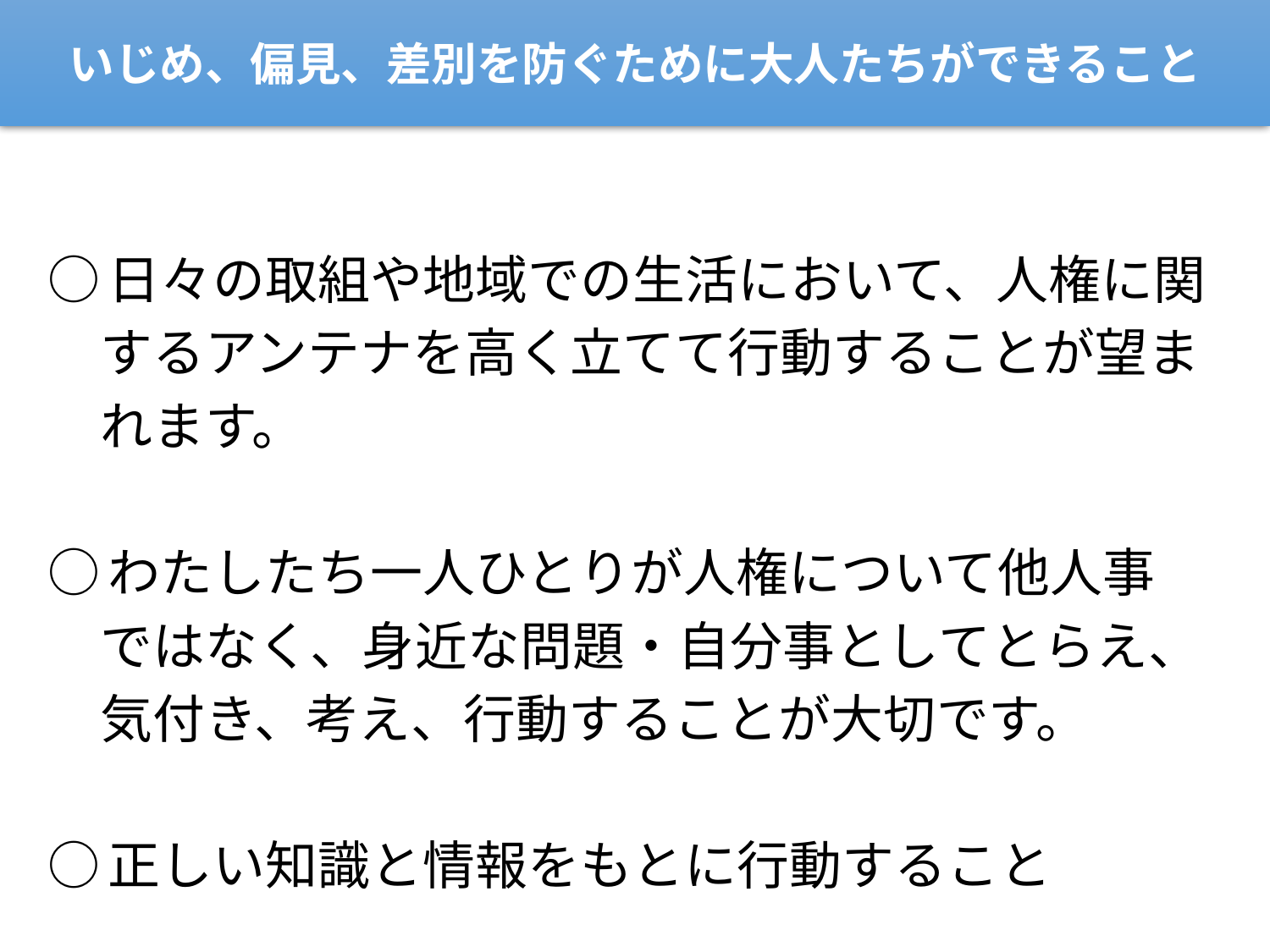

いじめ、偏見、差別を防ぐために大人たちができること

○日々の取組や地域での生活において、人権に関
　するアンテナを高く立てて行動することが望ま
　れます。

○わたしたち一人ひとりが人権について他人事
　ではなく、身近な問題・自分事としてとらえ、
　気付き、考え、行動することが大切です。

○正しい知識と情報をもとに行動すること